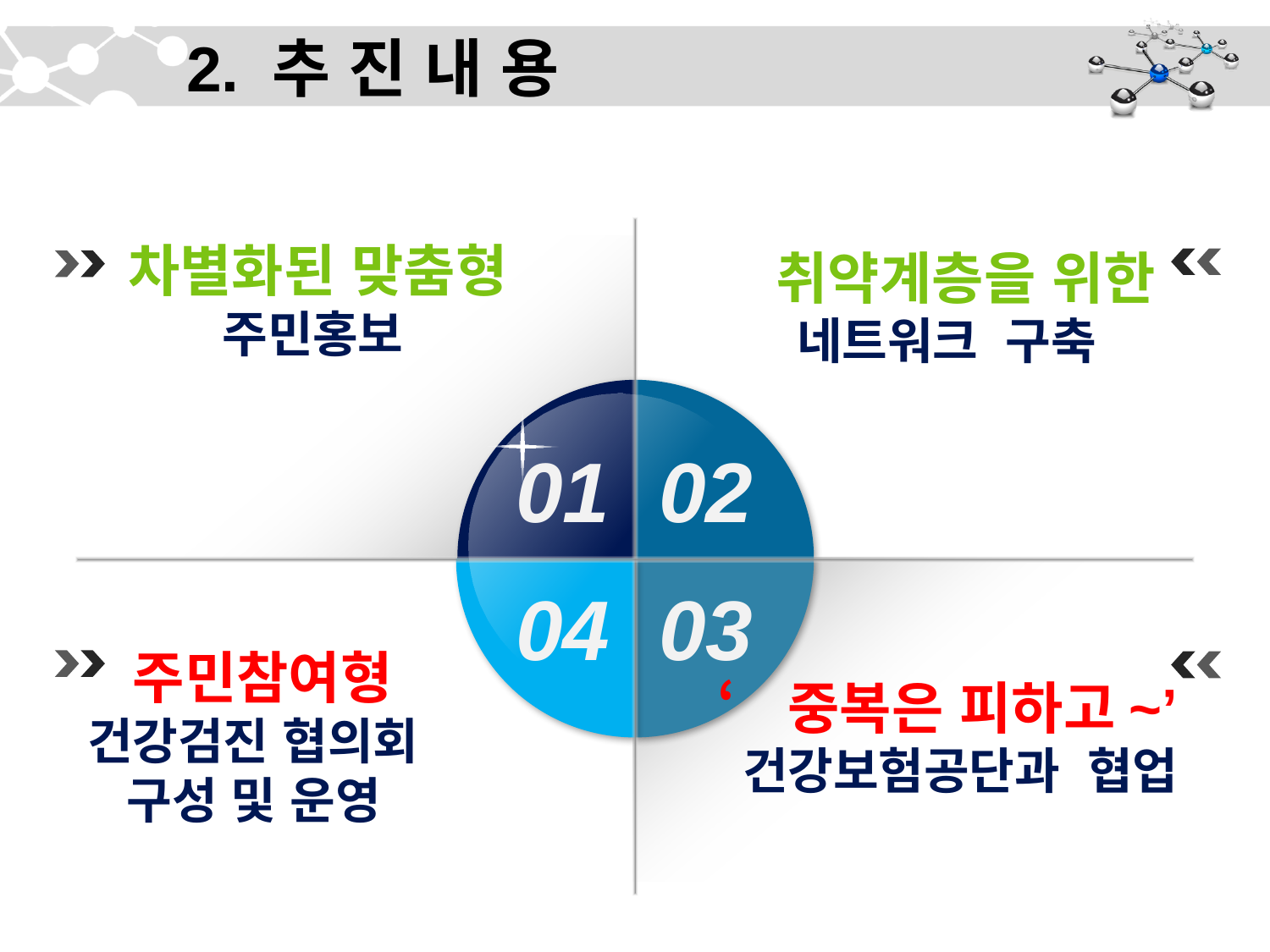

2. 추 진 내 용

차별화된 맞춤형
      주민홍보

 취약계층을 위한
  네트워크  구축

01
02

04
03
  주민참여형
건강검진 협의회
  구성 및 운영

‘중복은 피하고~’
건강보험공단과  협업